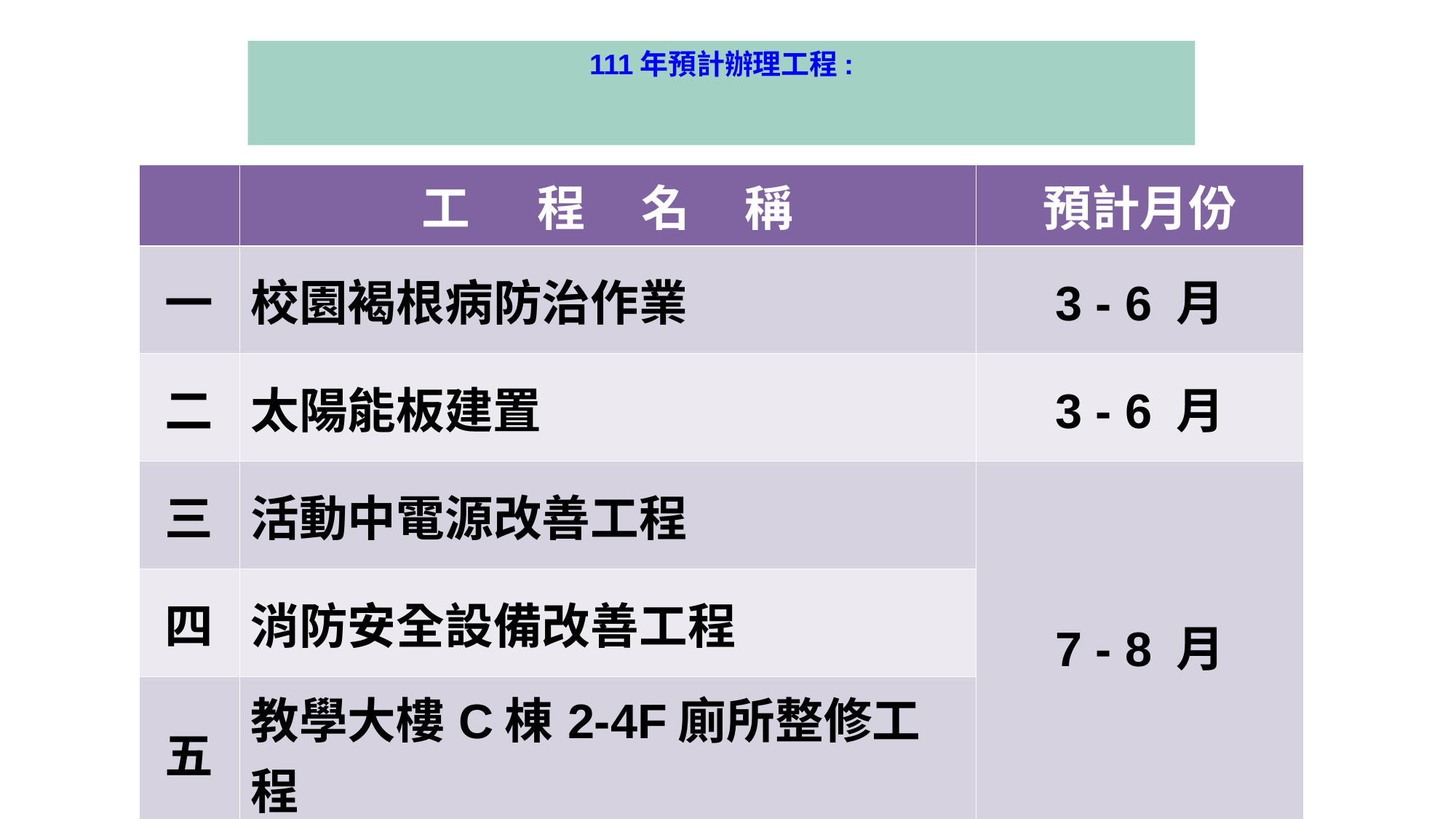

# 111年預計辦理工程:
|  | 工 程 名 稱 | 預計月份 |
| --- | --- | --- |
| 一 | 校園褐根病防治作業 | 3 - 6 月 |
| 二 | 太陽能板建置 | 3 - 6 月 |
| 三 | 活動中電源改善工程 | 7 - 8 月 |
| 四 | 消防安全設備改善工程 |  |
| 五 | 教學大樓C棟2-4F廁所整修工程 |  |